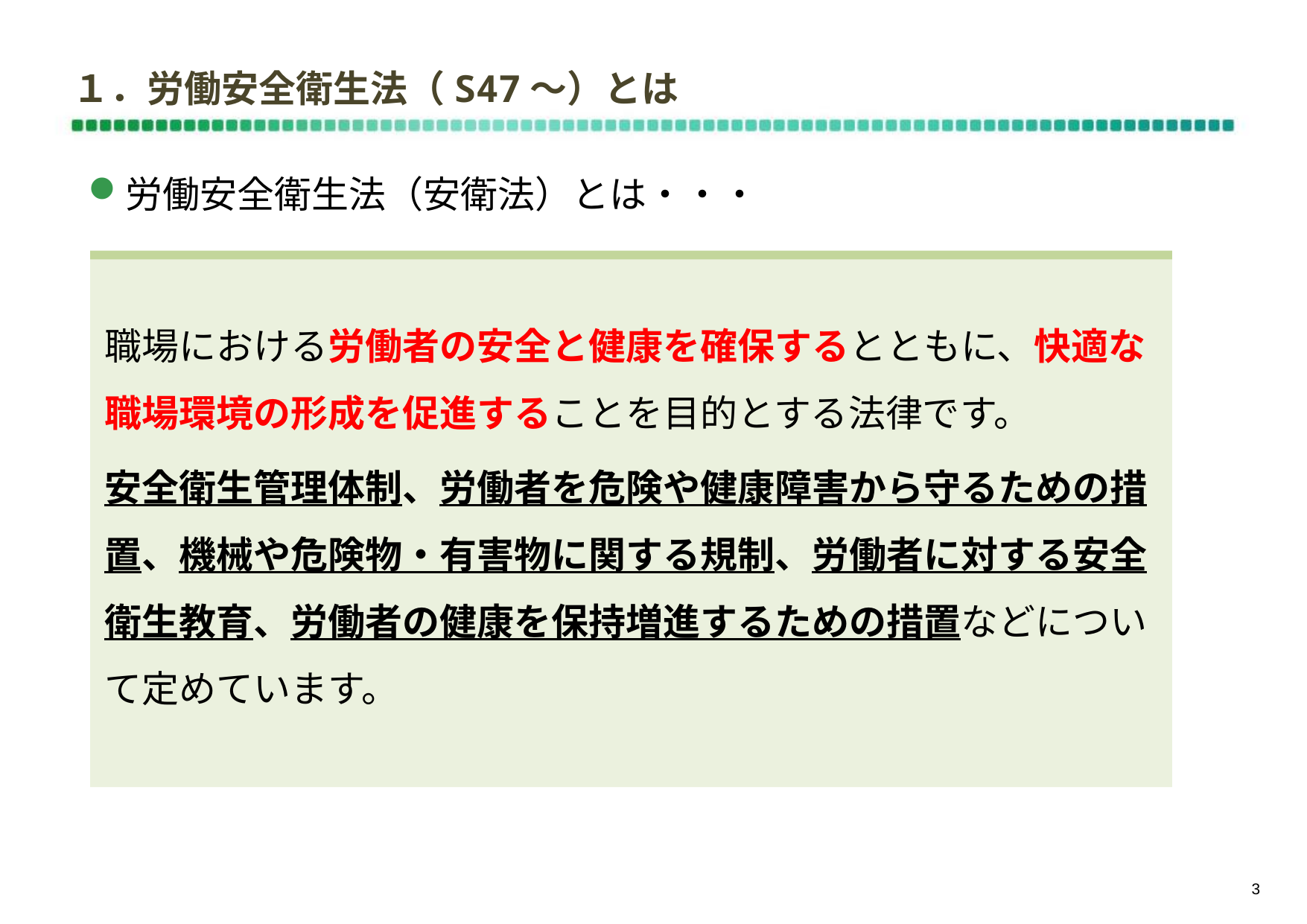

# １．労働安全衛生法（S47～）とは
労働安全衛生法（安衛法）とは・・・

職場における労働者の安全と健康を確保するとともに、快適な職場環境の形成を促進することを目的とする法律です。
安全衛生管理体制、労働者を危険や健康障害から守るための措置、機械や危険物・有害物に関する規制、労働者に対する安全衛生教育、労働者の健康を保持増進するための措置などについて定めています。
3